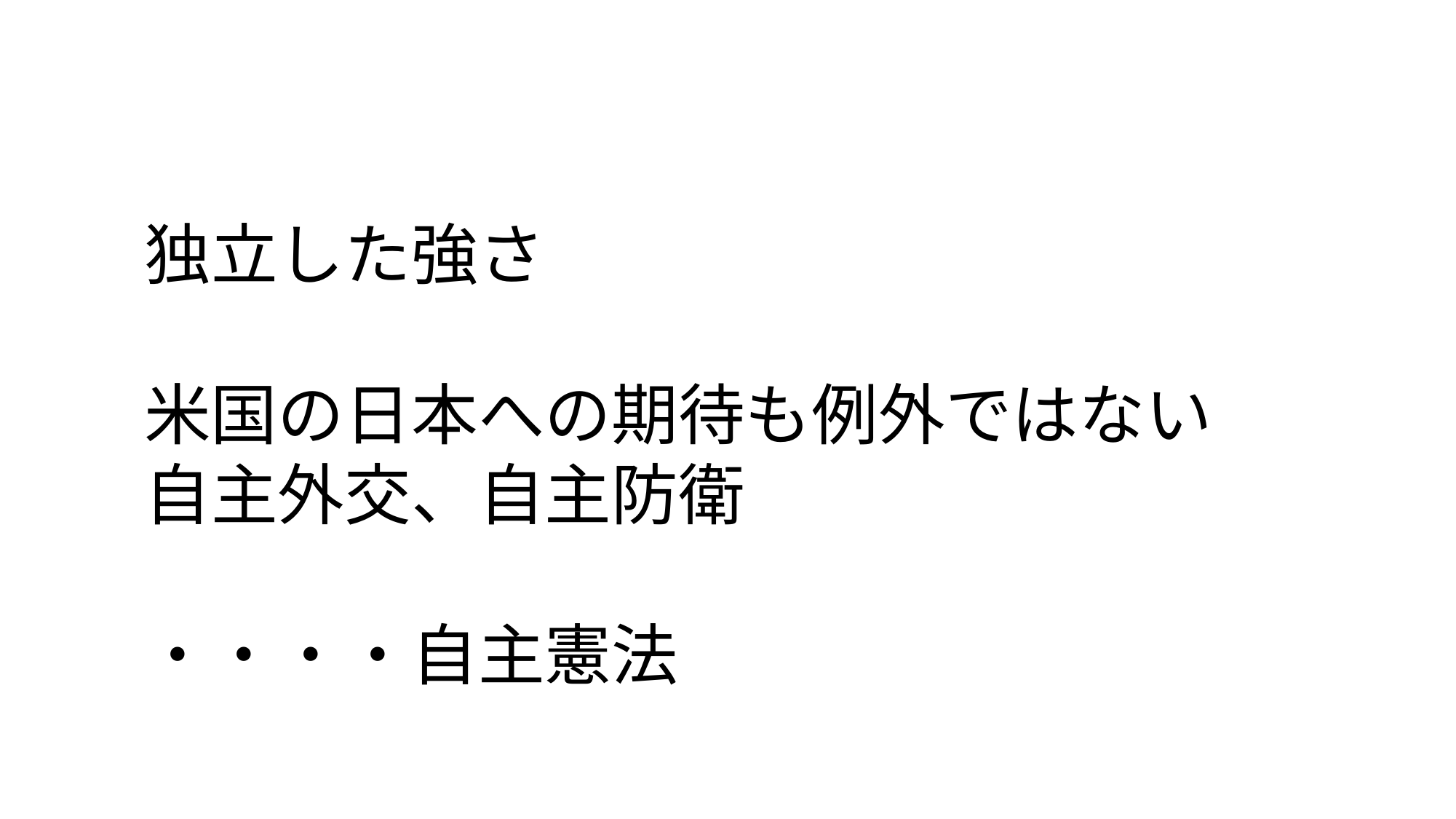

独立した強さ

米国の日本への期待も例外ではない
自主外交、自主防衛

・・・・自主憲法